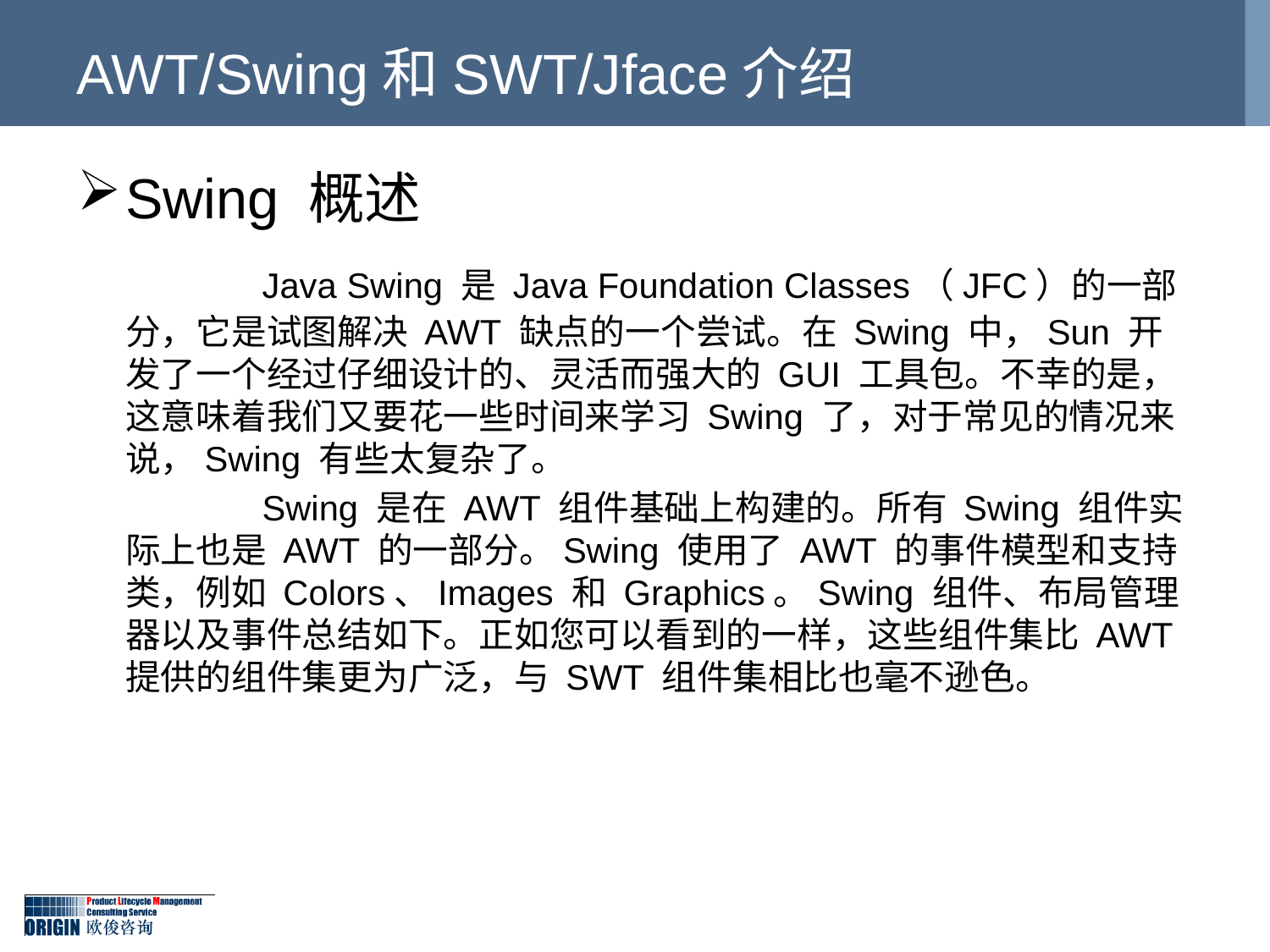

# AWT/Swing和SWT/Jface介绍
Swing 概述
		 Java Swing 是 Java Foundation Classes（JFC）的一部分，它是试图解决 AWT 缺点的一个尝试。在 Swing 中，Sun 开发了一个经过仔细设计的、灵活而强大的 GUI 工具包。不幸的是，这意味着我们又要花一些时间来学习 Swing 了，对于常见的情况来说，Swing 有些太复杂了。
		 Swing 是在 AWT 组件基础上构建的。所有 Swing 组件实际上也是 AWT 的一部分。Swing 使用了 AWT 的事件模型和支持类，例如 Colors、Images 和 Graphics。Swing 组件、布局管理器以及事件总结如下。正如您可以看到的一样，这些组件集比 AWT 提供的组件集更为广泛，与 SWT 组件集相比也毫不逊色。